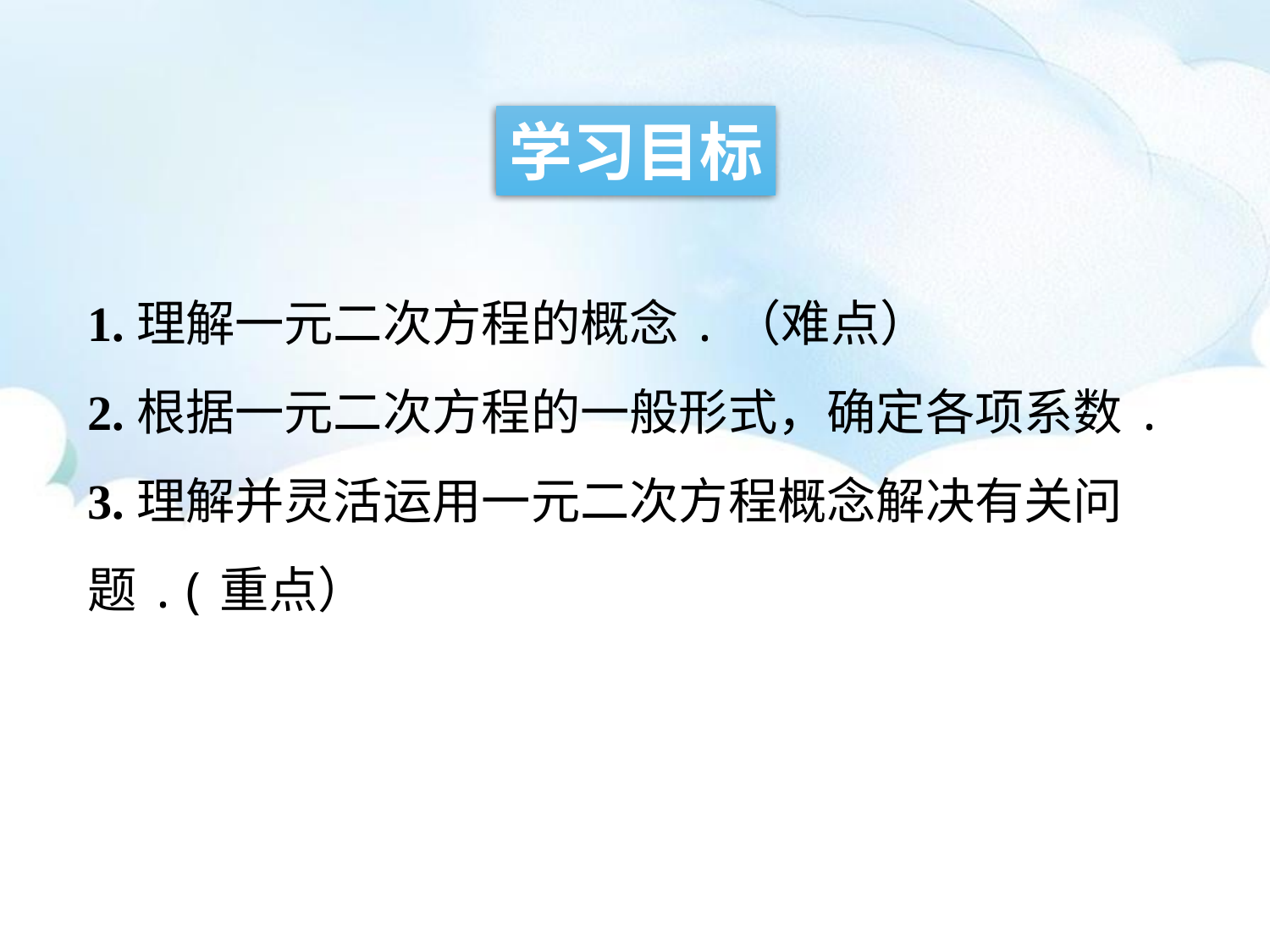

学习目标
1.理解一元二次方程的概念.（难点）
2.根据一元二次方程的一般形式，确定各项系数.
3.理解并灵活运用一元二次方程概念解决有关问题.(重点）